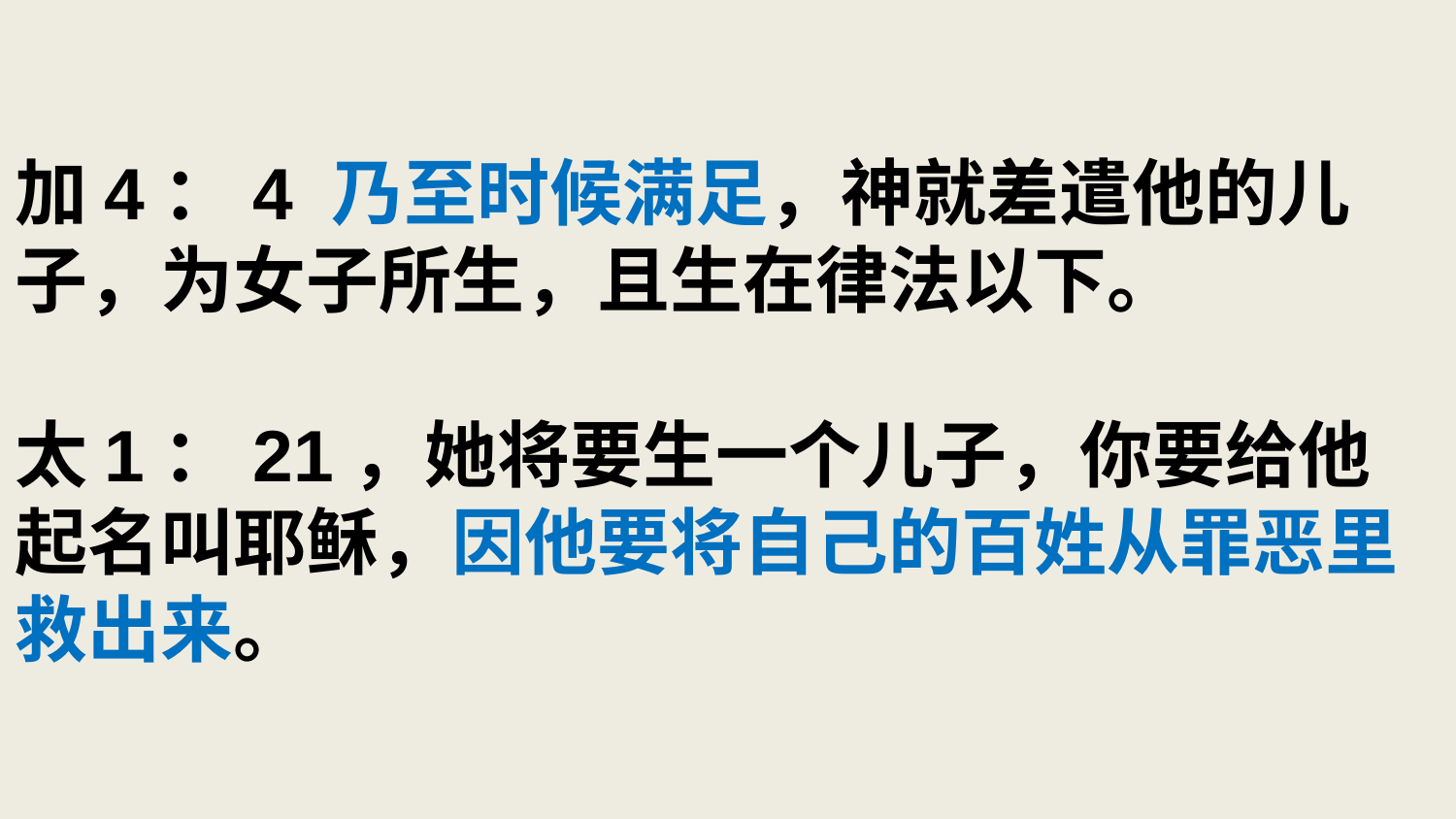

# 加4：4 乃至时候满足，神就差遣他的儿子，为女子所生，且生在律法以下。 太1：21，她将要生一个儿子，你要给他起名叫耶稣，因他要将自己的百姓从罪恶里救出来。